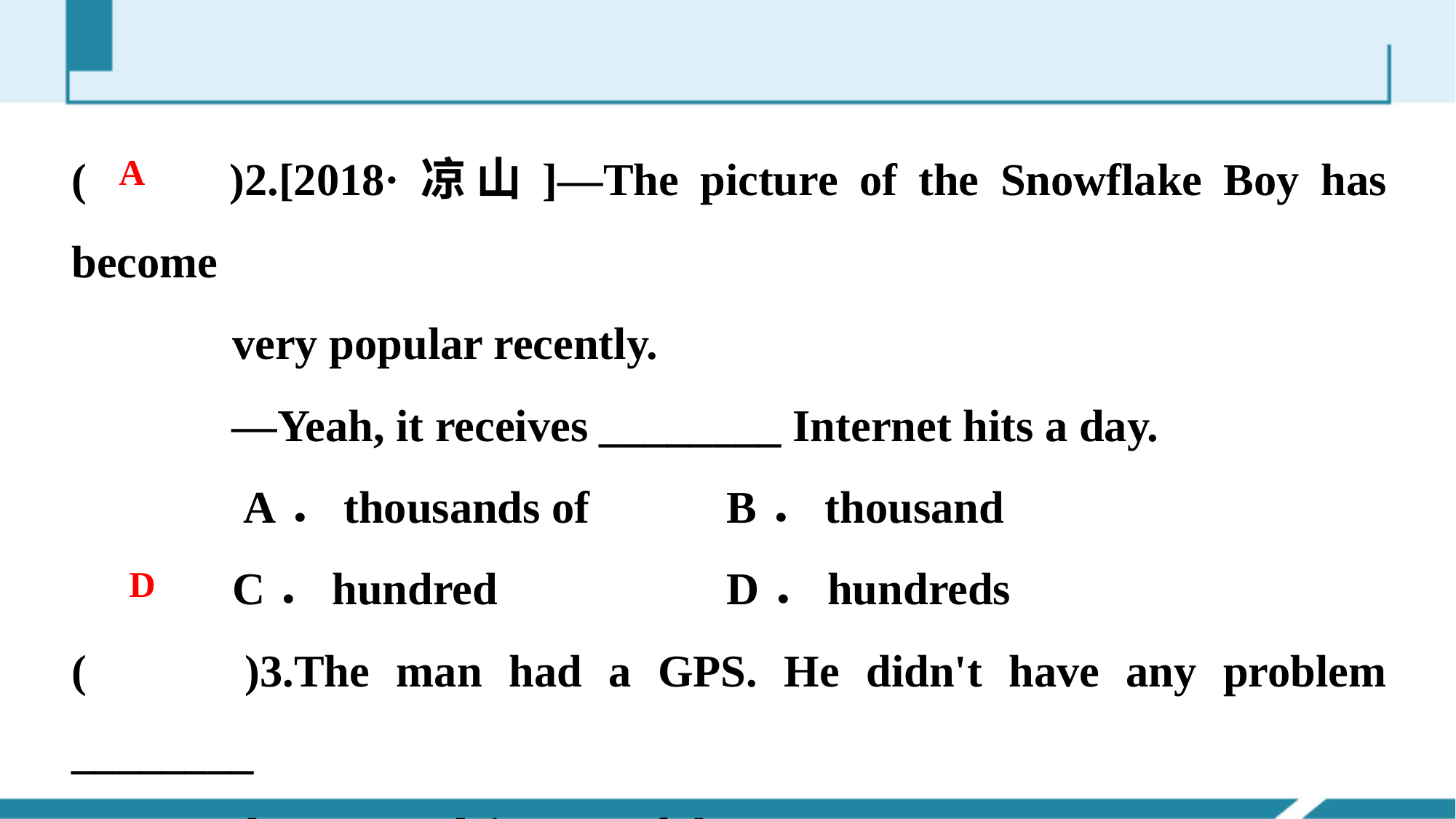

(　　)2.[2018·凉山]—The picture of the Snowflake Boy has become
              very popular recently.
              —Yeah, it receives ________ Internet hits a day.
               A．thousands of            B．thousand
              C．hundred                    D．hundreds
(　　)3.The man had a GPS. He didn't have any problem ________
              the way to drive out of the town.
                A．find           B．found           C．to find          D．finding
A
D